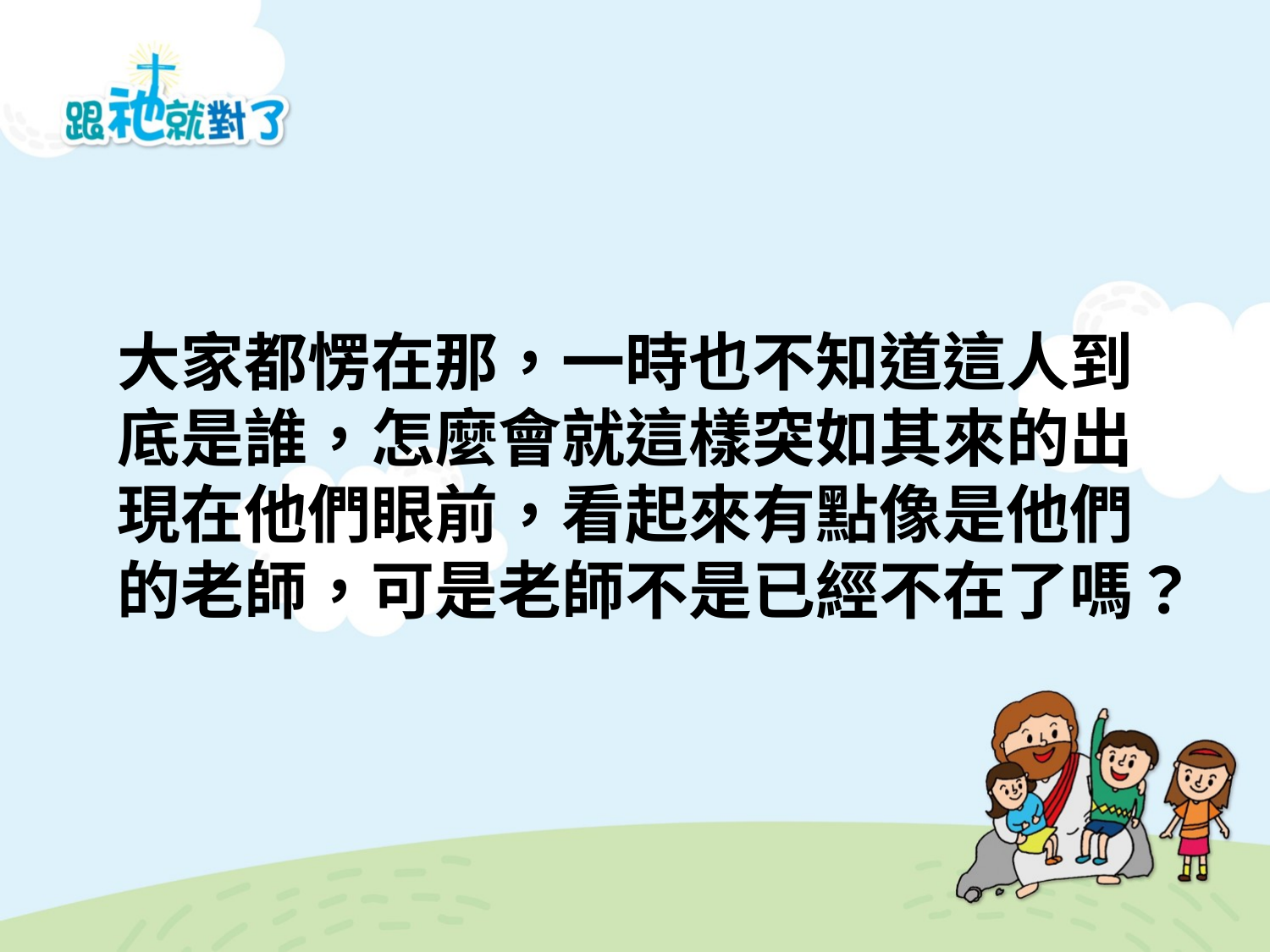

大家都愣在那，一時也不知道這人到底是誰，怎麼會就這樣突如其來的出現在他們眼前，看起來有點像是他們的老師，可是老師不是已經不在了嗎？